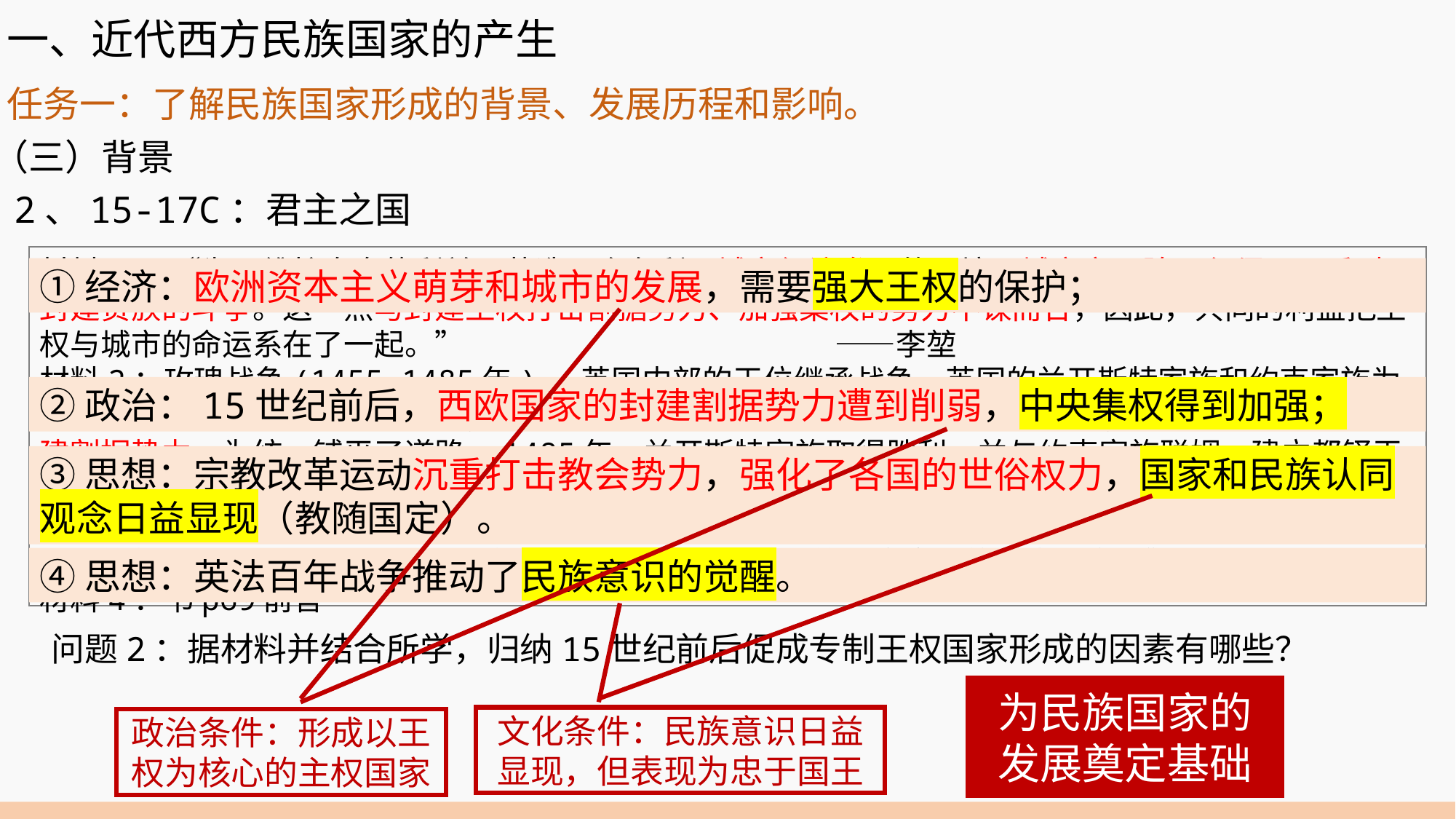

一、近代西方民族国家的产生
任务一：了解民族国家形成的背景、发展历程和影响。
（三）背景
 2、15-17C：君主之国
材料1： “为了维护自身的利益、营造一个有利于城市经济发展的环境，城市市民阶层必须展开反对封建贵族的斗争。这一点与封建王权打击割据势力、加强集权的努力不谋而合，因此，共同的利益把王权与城市的命运系在了一起。”                                                       ——李堃
材料2：玫瑰战争(1455—1485年)——英国内部的王位继承战争。英国的兰开斯特家族和约克家族为争夺王位而进行内战。在战争中，大批封建旧贵族在互相残杀中或阵亡或被处决，沉重打击了英国的封建割据势力，为统一铺平了道路。1485年，兰开斯特家族取得胜利，并与约克家族联姻，建立都铎王朝。
材料3：新教主张：“因信称义”，信仰的唯一依据是《圣经》，简化宗教仪式，王权高于教权。建立本民族教会。                             ——徐志强《近代早期英国民族国家意识的产生与发展》
材料4：书p69前言

①经济：欧洲资本主义萌芽和城市的发展，需要强大王权的保护；
②政治：15世纪前后，西欧国家的封建割据势力遭到削弱，中央集权得到加强；
③思想：宗教改革运动沉重打击教会势力，强化了各国的世俗权力，国家和民族认同观念日益显现（教随国定）。
④思想：英法百年战争推动了民族意识的觉醒。
问题2：据材料并结合所学，归纳15世纪前后促成专制王权国家形成的因素有哪些？
为民族国家的发展奠定基础
文化条件：民族意识日益显现，但表现为忠于国王
政治条件：形成以王权为核心的主权国家